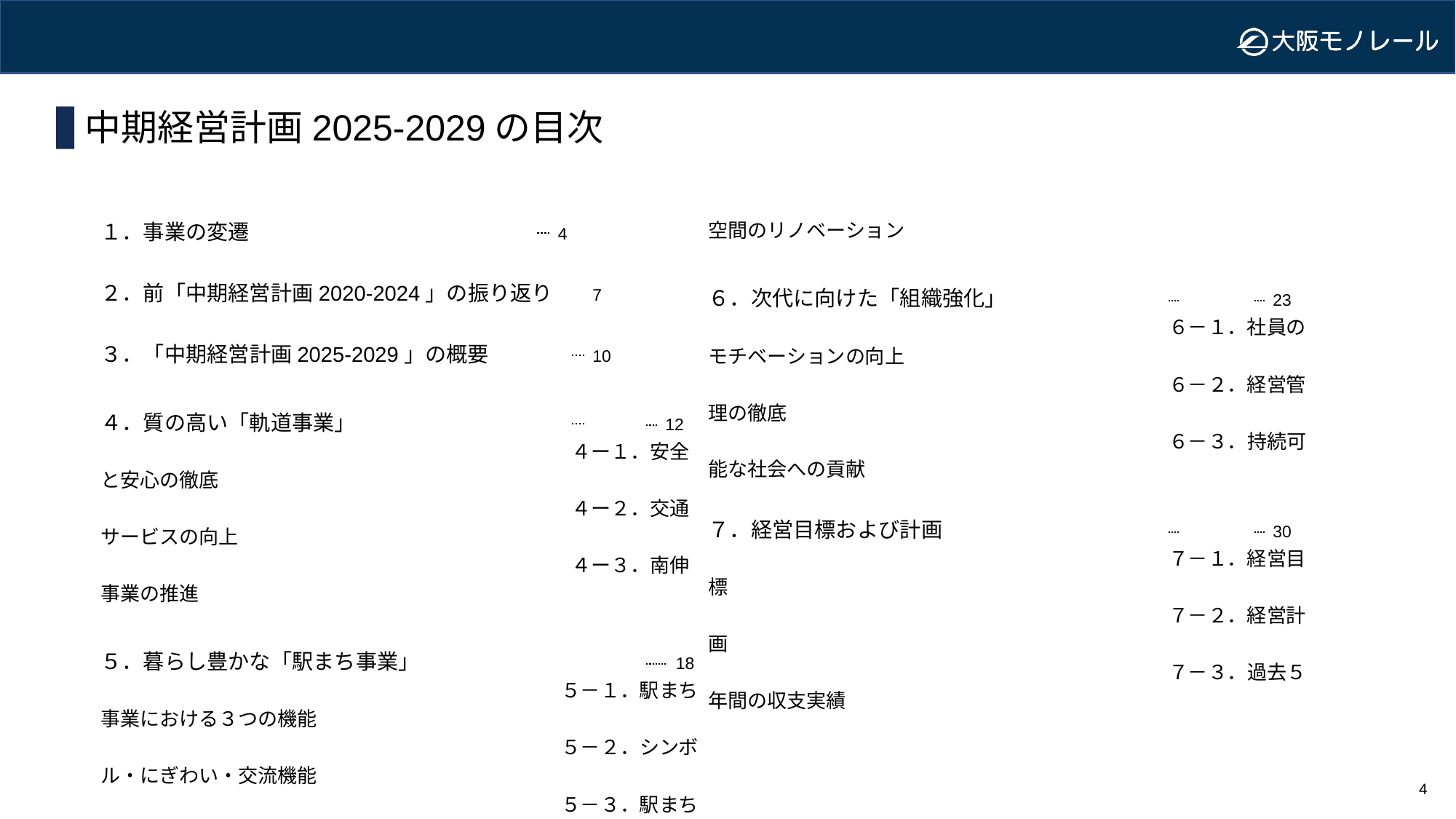

# 中期経営計画2025-2029の目次

１．事業の変遷 			　 4

２．前「中期経営計画2020-2024」の振り返り 	 7

３．「中期経営計画2025-2029」の概要 	　 10

４．質の高い「軌道事業」	　	　 12
	４ー１．安全と安心の徹底
	４ー２．交通サービスの向上
	４ー３．南伸事業の推進

５．暮らし豊かな「駅まち事業」		　　 18
	５－１．駅まち事業における３つの機能
	５－２．シンボル・にぎわい・交流機能
	５－３．駅まち空間のリノベーション

６．次代に向けた「組織強化」	　	　 23
	６－１．社員のモチベーションの向上
	６－２．経営管理の徹底
	６－３．持続可能な社会への貢献

７．経営目標および計画 	　	　 30
	７－１．経営目標
	７－２．経営計画
	７－３．過去５年間の収支実績

4